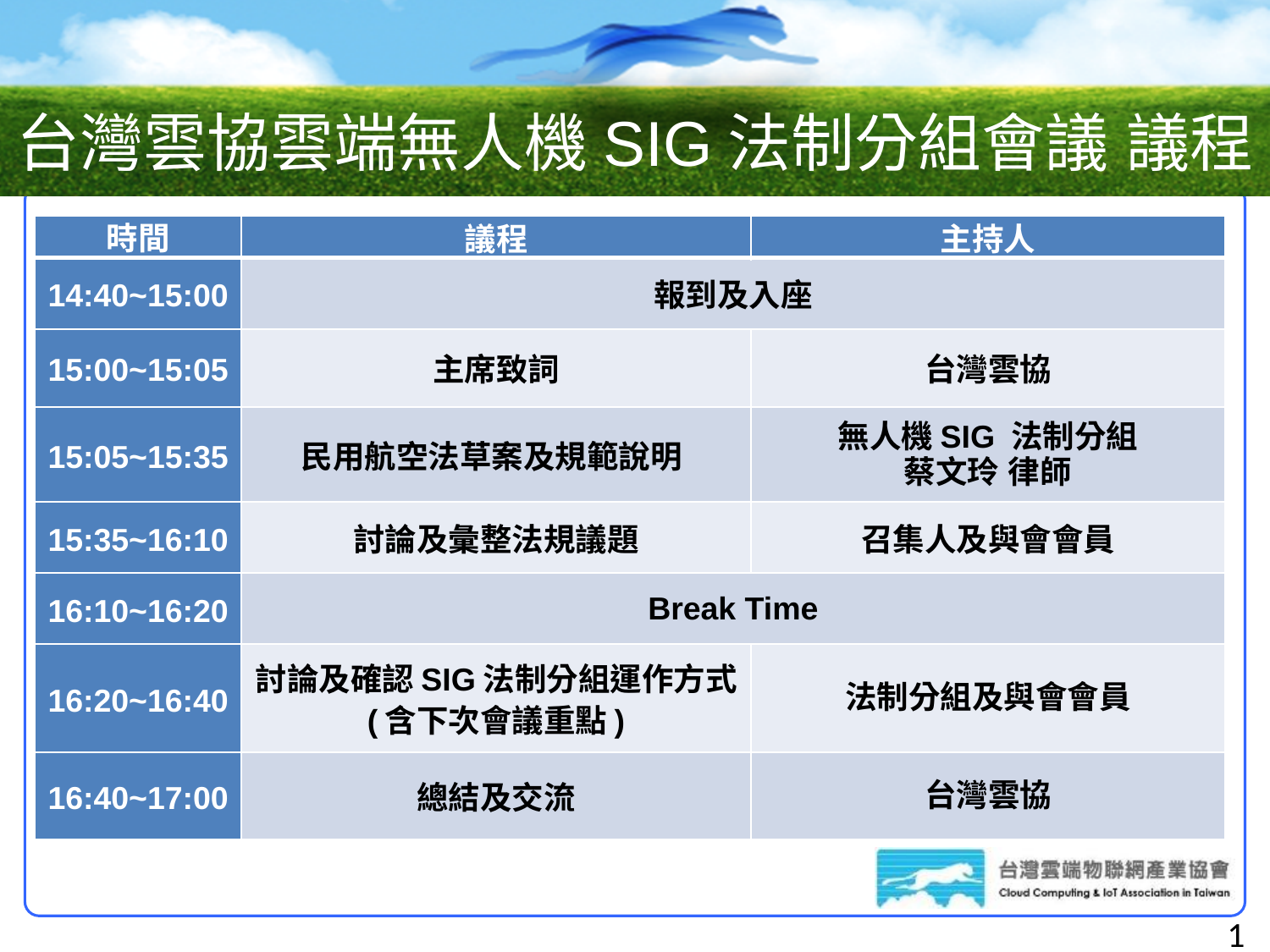

# 台灣雲協雲端無人機SIG法制分組會議 議程
| 時間 | 議程 | 主持人 |
| --- | --- | --- |
| 14:40~15:00 | 報到及入座 |  |
| 15:00~15:05 | 主席致詞 | 台灣雲協 |
| 15:05~15:35 | 民用航空法草案及規範說明 | 無人機SIG 法制分組 蔡文玲 律師 |
| 15:35~16:10 | 討論及彙整法規議題 | 召集人及與會會員 |
| 16:10~16:20 | Break Time |  |
| 16:20~16:40 | 討論及確認SIG法制分組運作方式 (含下次會議重點) | 法制分組及與會會員 |
| 16:40~17:00 | 總結及交流 | 台灣雲協 |